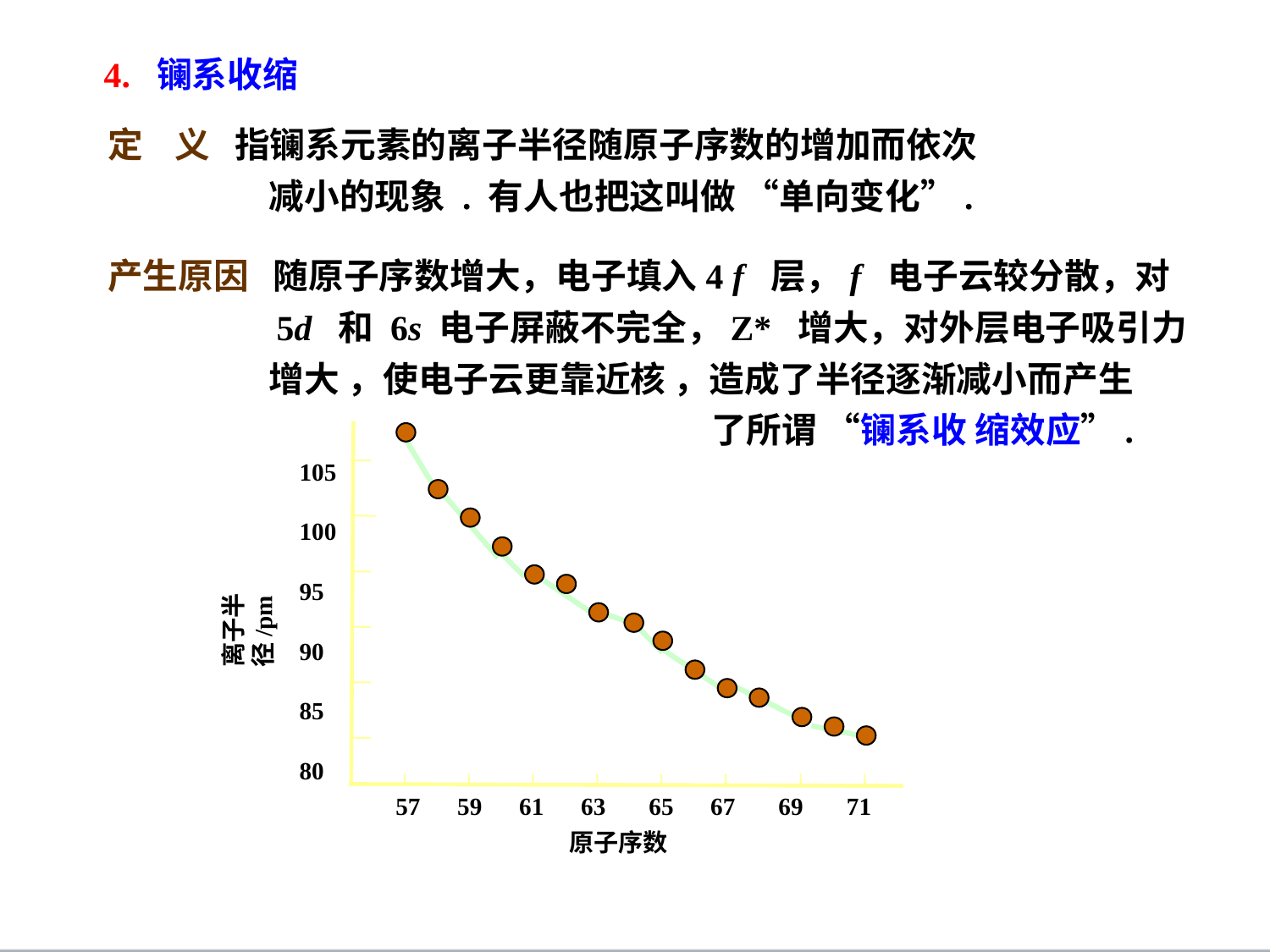

4.  镧系收缩
定    义   指镧系元素的离子半径随原子序数的增加而依次
                   减小的现象 . 有人也把这叫做 “单向变化”.
产生原因   随原子序数增大，电子填入4 f  层，f  电子云较分散，对
                   5d  和 6s 电子屏蔽不完全，Z*  增大，对外层电子吸引力
                   增大 ，使电子云更靠近核 ，造成了半径逐渐减小而产生
                                                                          了所谓 “镧系收 缩效应”.

105
100
95
90
85
80

离子半径/pm

57      59      61      63       65      67       69       71
原子序数